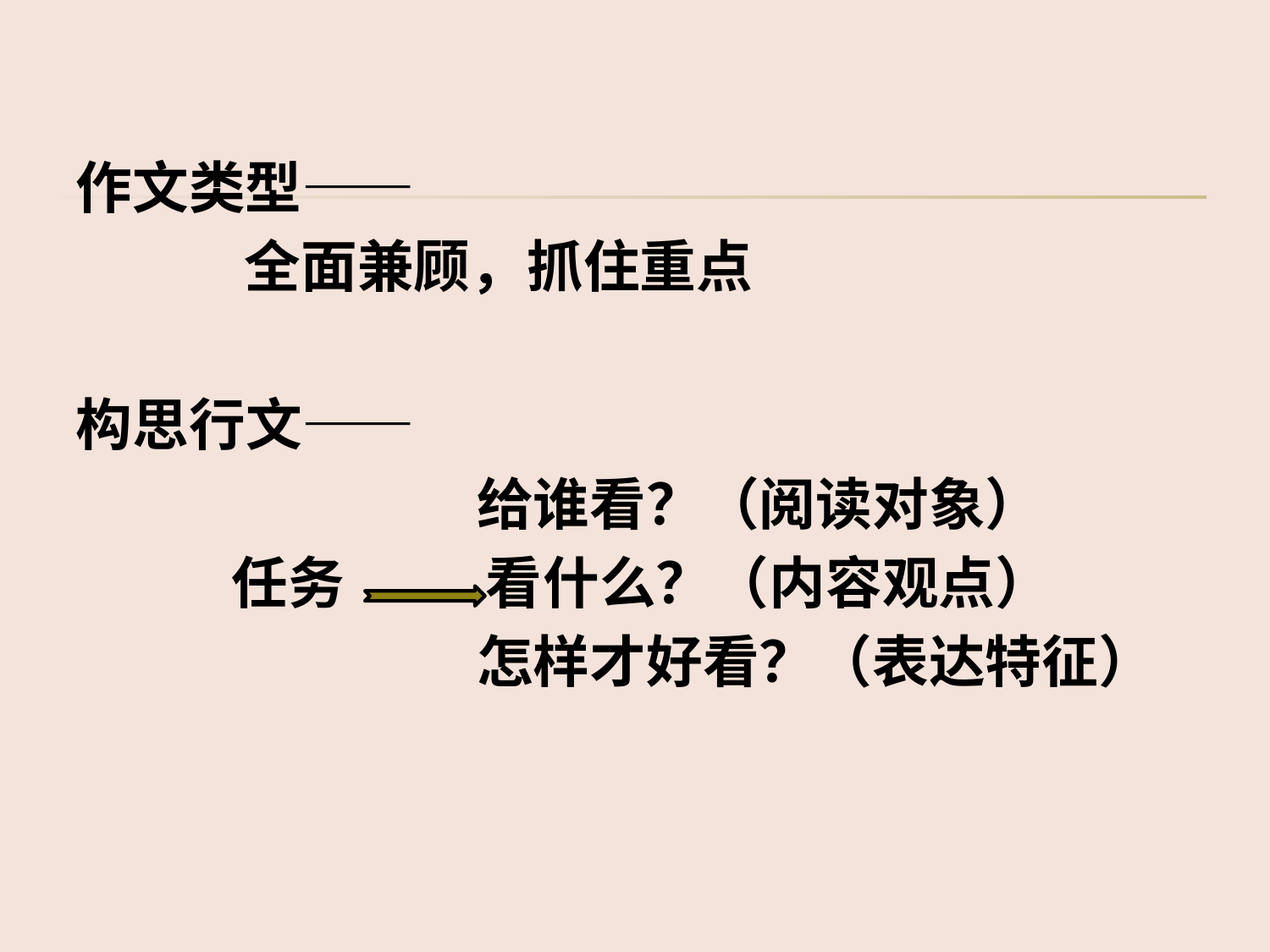

作文类型——
            全面兼顾，抓住重点

构思行文——
                              给谁看？（阅读对象）
           任务           看什么？（内容观点）
                              怎样才好看？（表达特征）